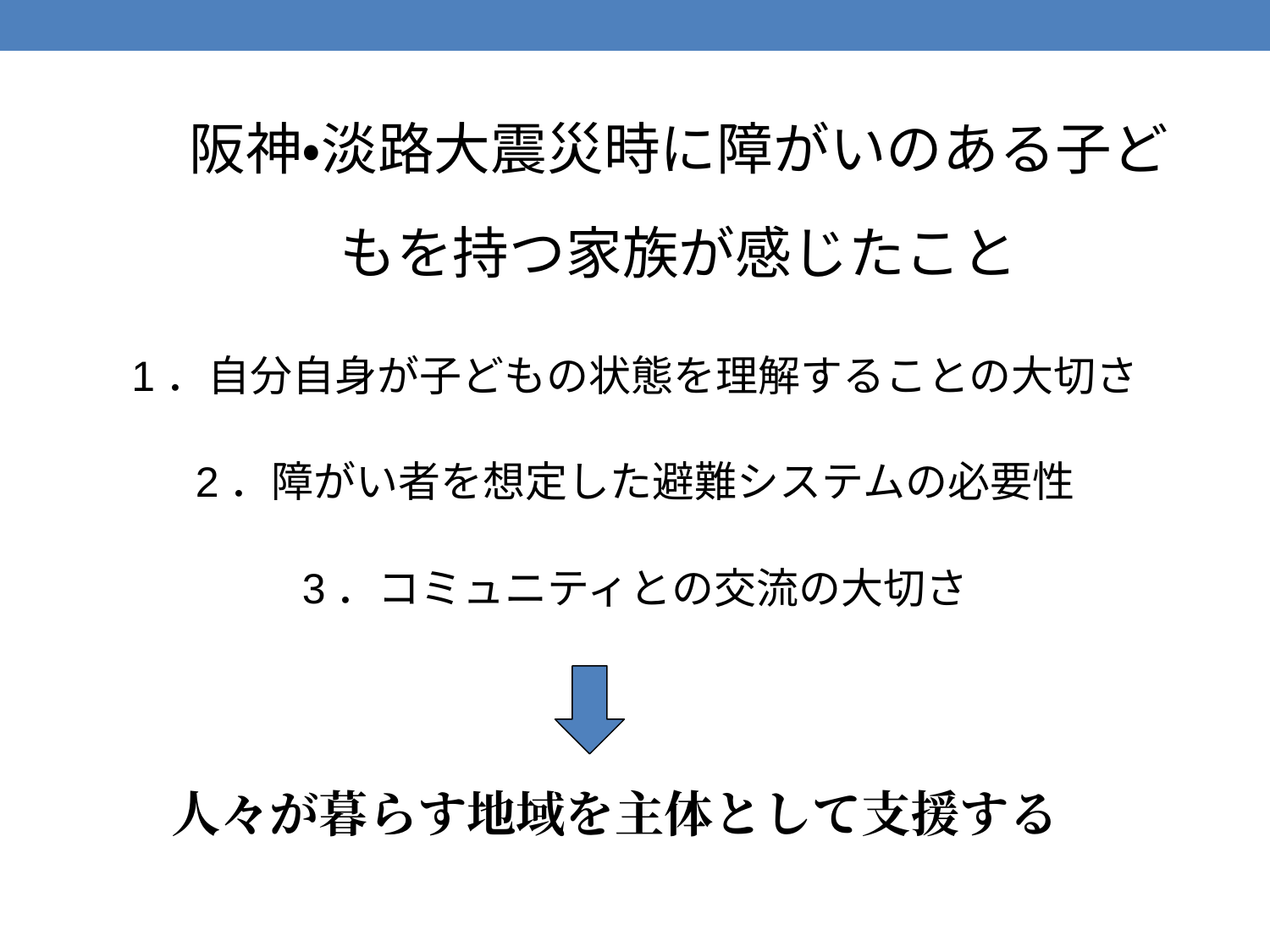

阪神・淡路大震災時に障がいのある子どもを持つ家族が感じたこと
1．自分自身が子どもの状態を理解することの大切さ
2．障がい者を想定した避難システムの必要性
3．コミュニティとの交流の大切さ

人々が暮らす地域を主体として支援する